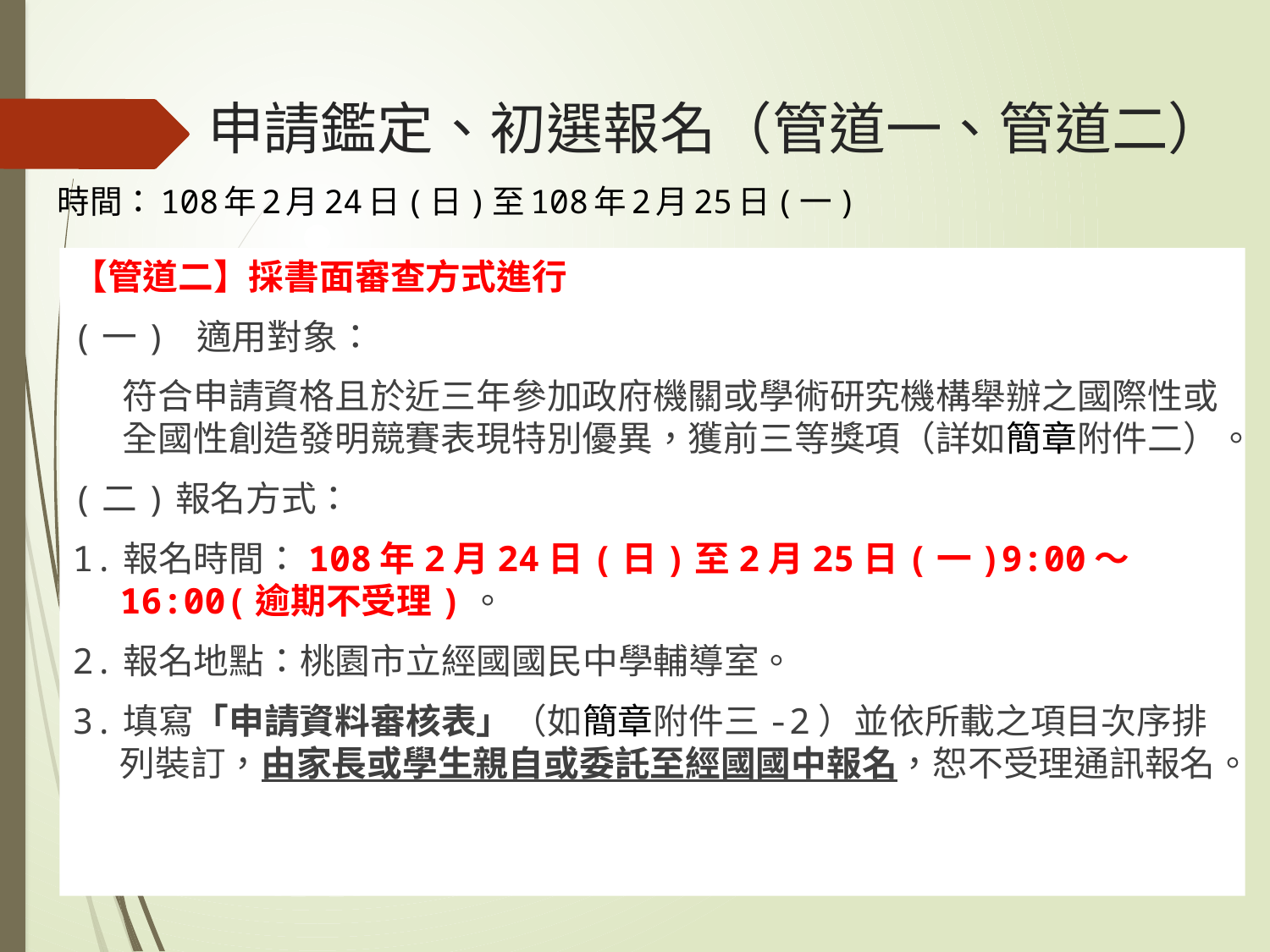

# 申請鑑定、初選報名（管道一、管道二）
時間：108年2月24日(日)至108年2月25日(一)
【管道二】採書面審查方式進行
(一) 適用對象：
符合申請資格且於近三年參加政府機關或學術研究機構舉辦之國際性或全國性創造發明競賽表現特別優異，獲前三等獎項（詳如簡章附件二）。
(二)報名方式：
1.報名時間：108年2月24日(日)至2月25日(一)9:00～16:00(逾期不受理)。
2.報名地點：桃園市立經國國民中學輔導室。
3.填寫「申請資料審核表」（如簡章附件三-2）並依所載之項目次序排列裝訂，由家長或學生親自或委託至經國國中報名，恕不受理通訊報名。